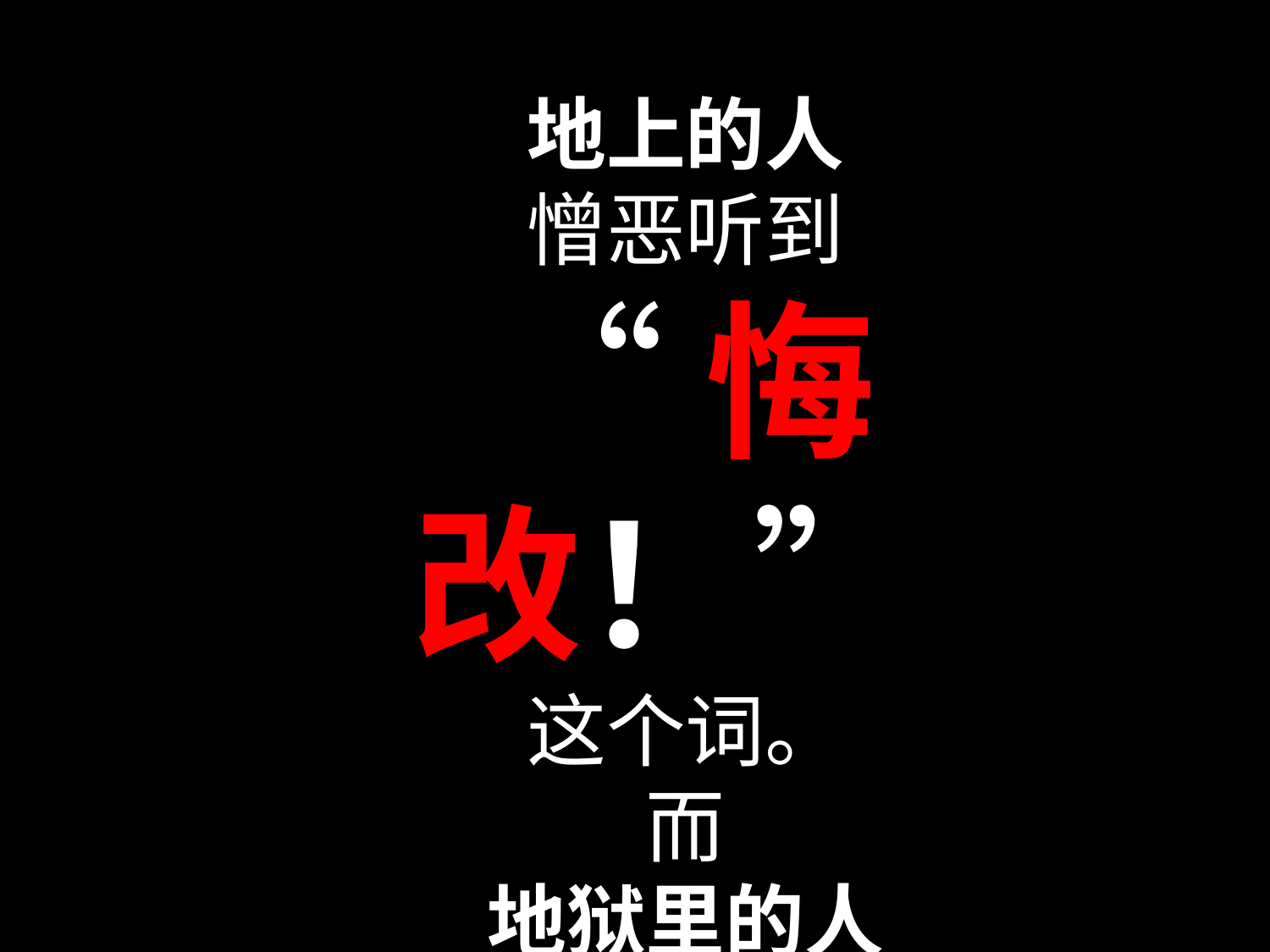

地上的人
憎恶听到
“悔改！”
这个词。
而
地狱里的人
渴望能够再听到一次
# Repent